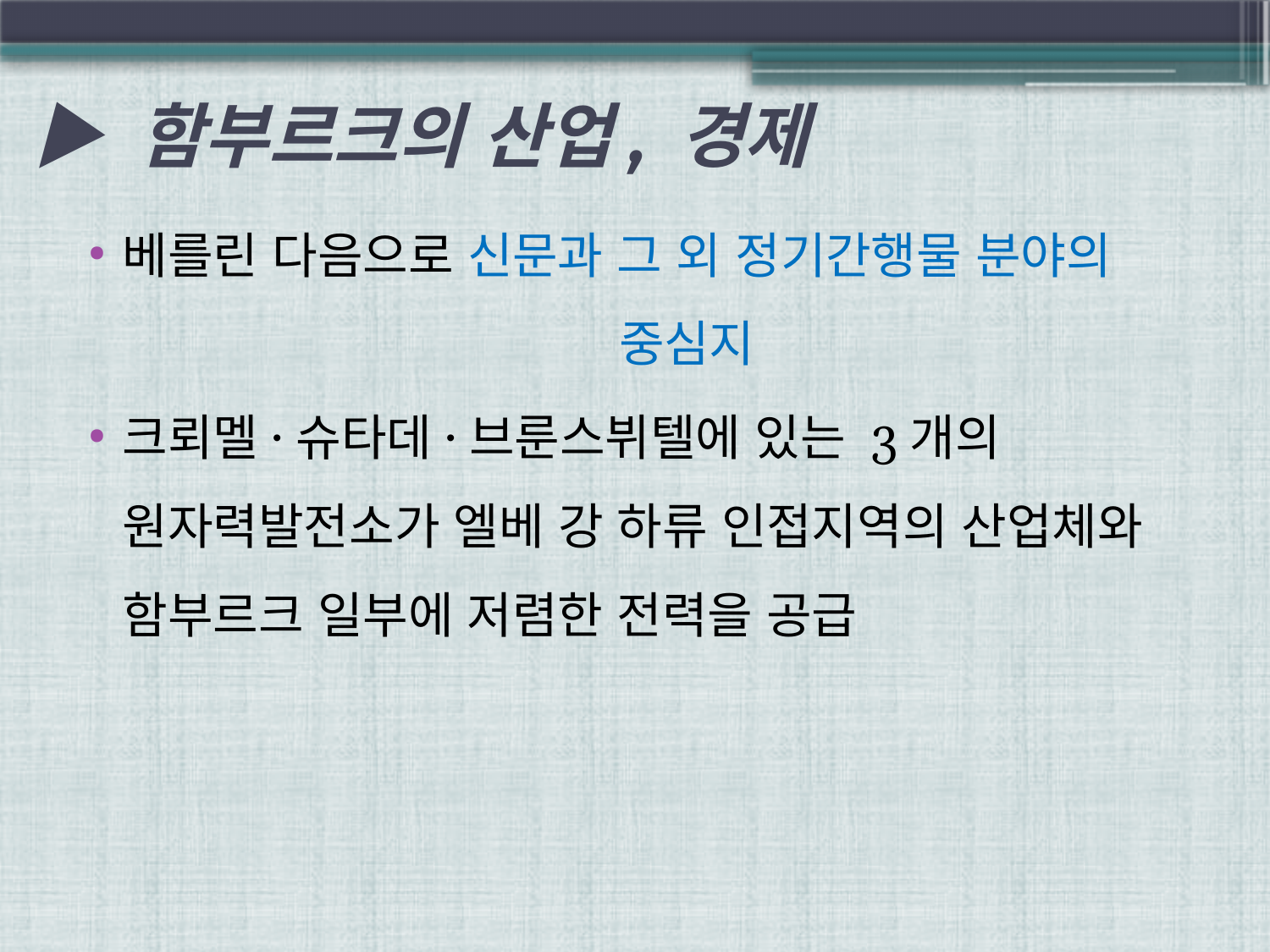

# ▶ 함부르크의 산업, 경제
베를린 다음으로 신문과 그 외 정기간행물 분야의                                          중심지
크뢰멜·슈타데·브룬스뷔텔에 있는 3개의 원자력발전소가 엘베 강 하류 인접지역의 산업체와 함부르크 일부에 저렴한 전력을 공급